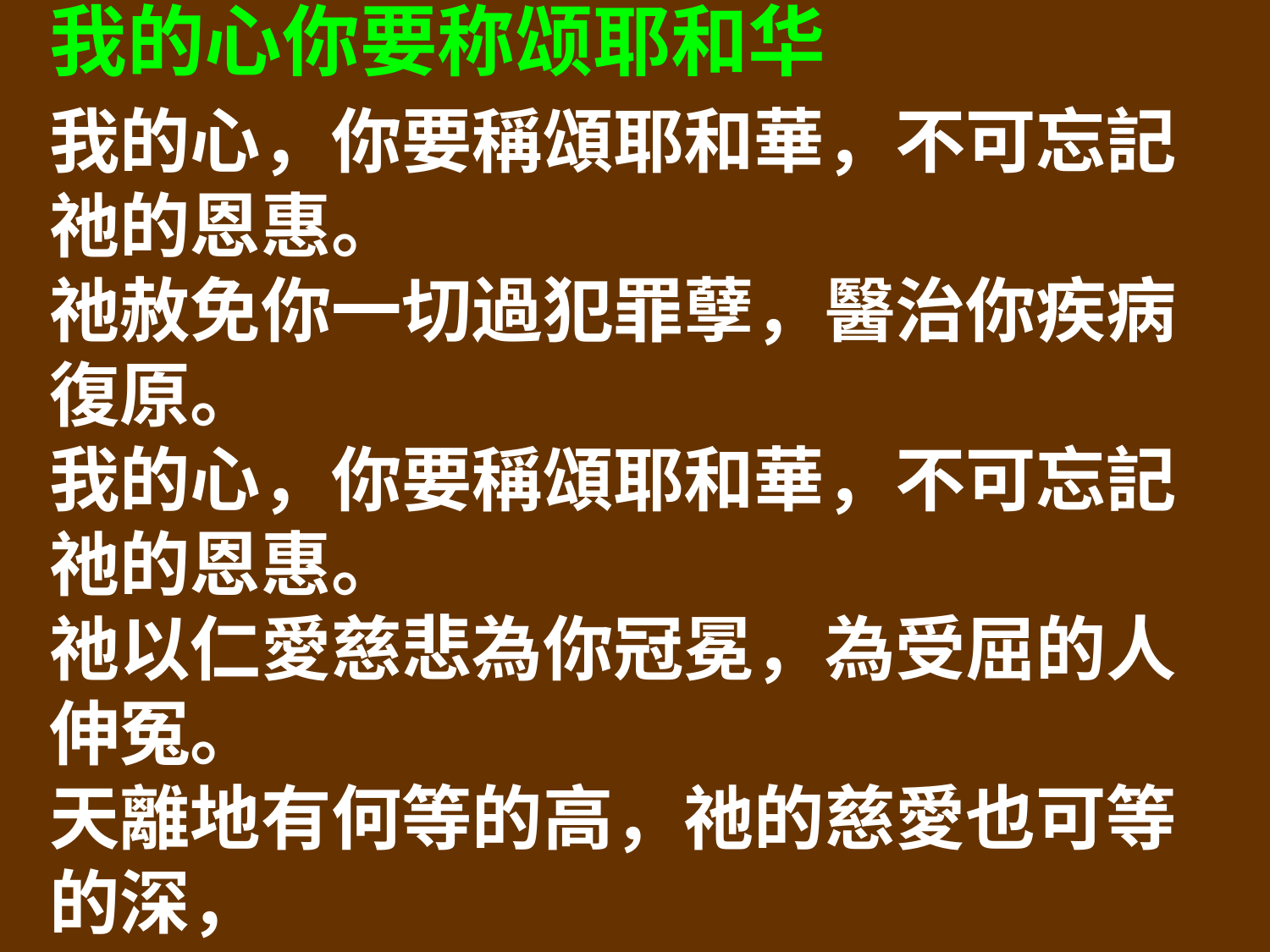

我的心你要称颂耶和华
我的心，你要稱頌耶和華，不可忘記祂的恩惠。
祂赦免你一切過犯罪孽，醫治你疾病復原。
我的心，你要稱頌耶和華，不可忘記祂的恩惠。
祂以仁愛慈悲為你冠冕，為受屈的人伸冤。
天離地有何等的高，祂的慈愛也可等的深，
東離西有多麼的遠，祂使我的過犯也離我多遠，
耶和華有憐憫的愛，且有豐盛無盡的恩典，
從亙古直到永遠，耶和華祂是我的神。